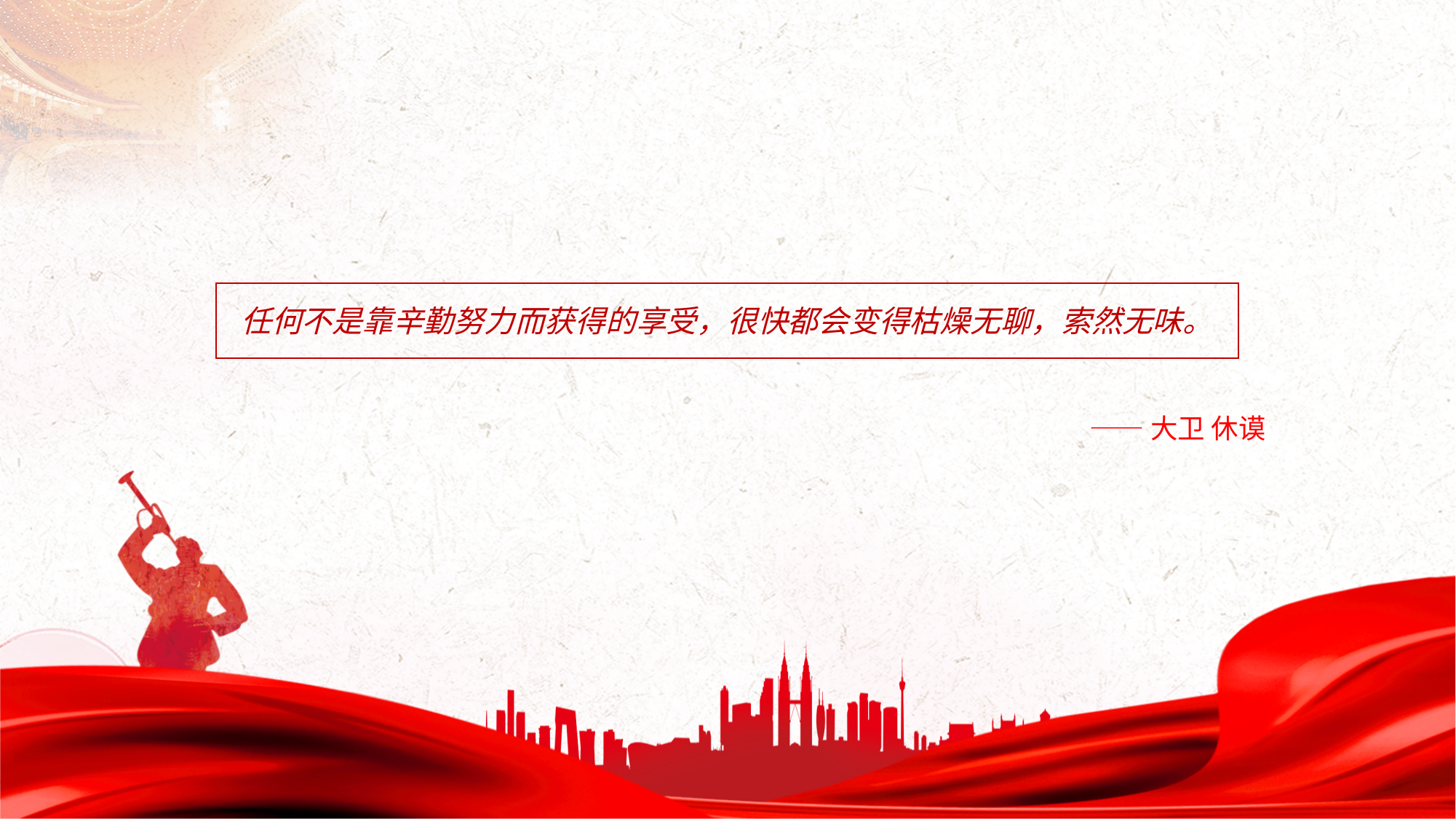

任何不是靠辛勤努力而获得的享受，很快都会变得枯燥无聊，索然无味。
——大卫 休谟